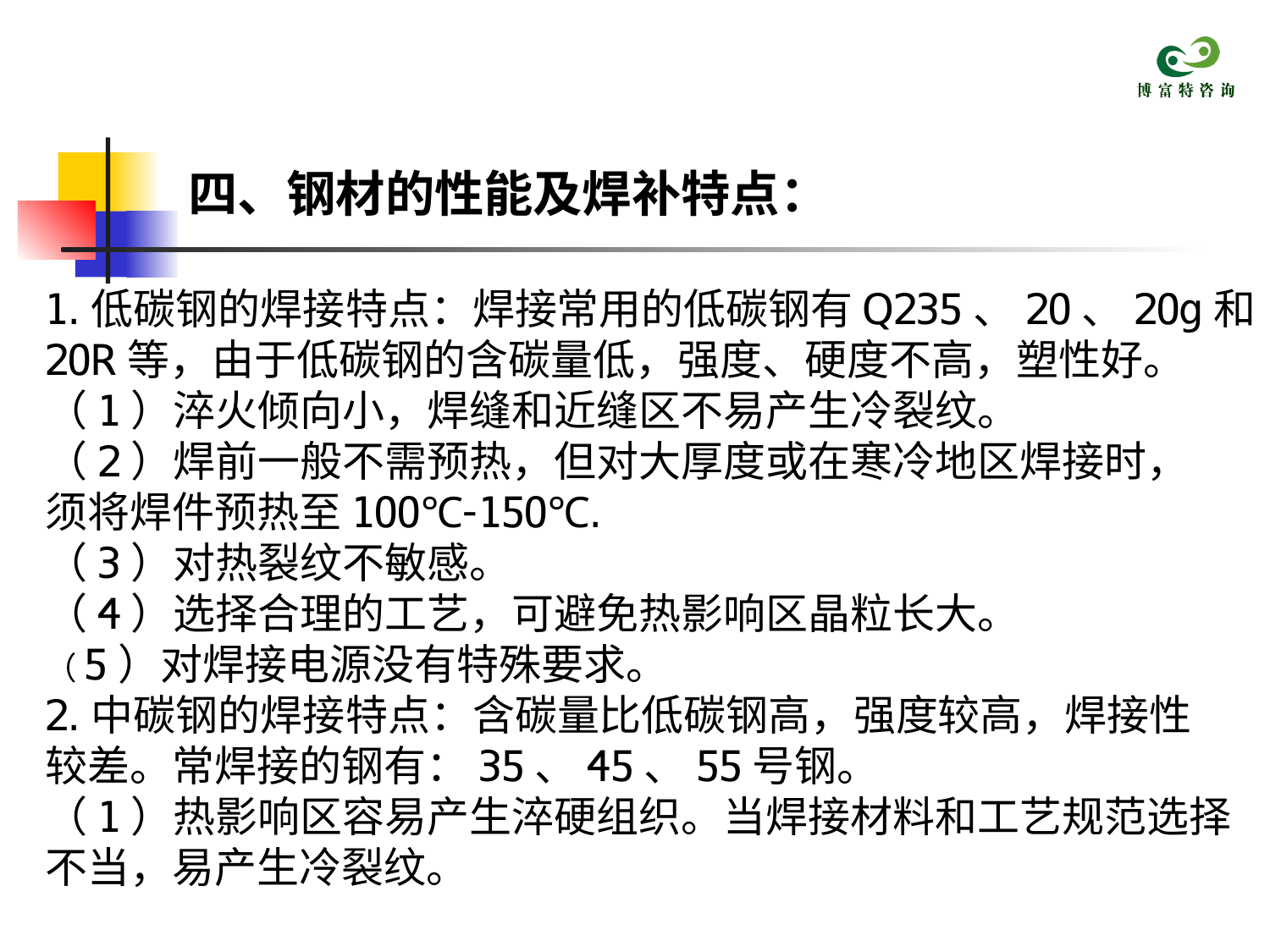

四、钢材的性能及焊补特点：
1.低碳钢的焊接特点：焊接常用的低碳钢有Q235、20、20g和
20R等，由于低碳钢的含碳量低，强度、硬度不高，塑性好。
（1）淬火倾向小，焊缝和近缝区不易产生冷裂纹。
（2）焊前一般不需预热，但对大厚度或在寒冷地区焊接时，
须将焊件预热至100℃-150℃.
（3）对热裂纹不敏感。
（4）选择合理的工艺，可避免热影响区晶粒长大。
（5）对焊接电源没有特殊要求。
2.中碳钢的焊接特点：含碳量比低碳钢高，强度较高，焊接性
较差。常焊接的钢有：35、45、55号钢。
（1）热影响区容易产生淬硬组织。当焊接材料和工艺规范选择
不当，易产生冷裂纹。